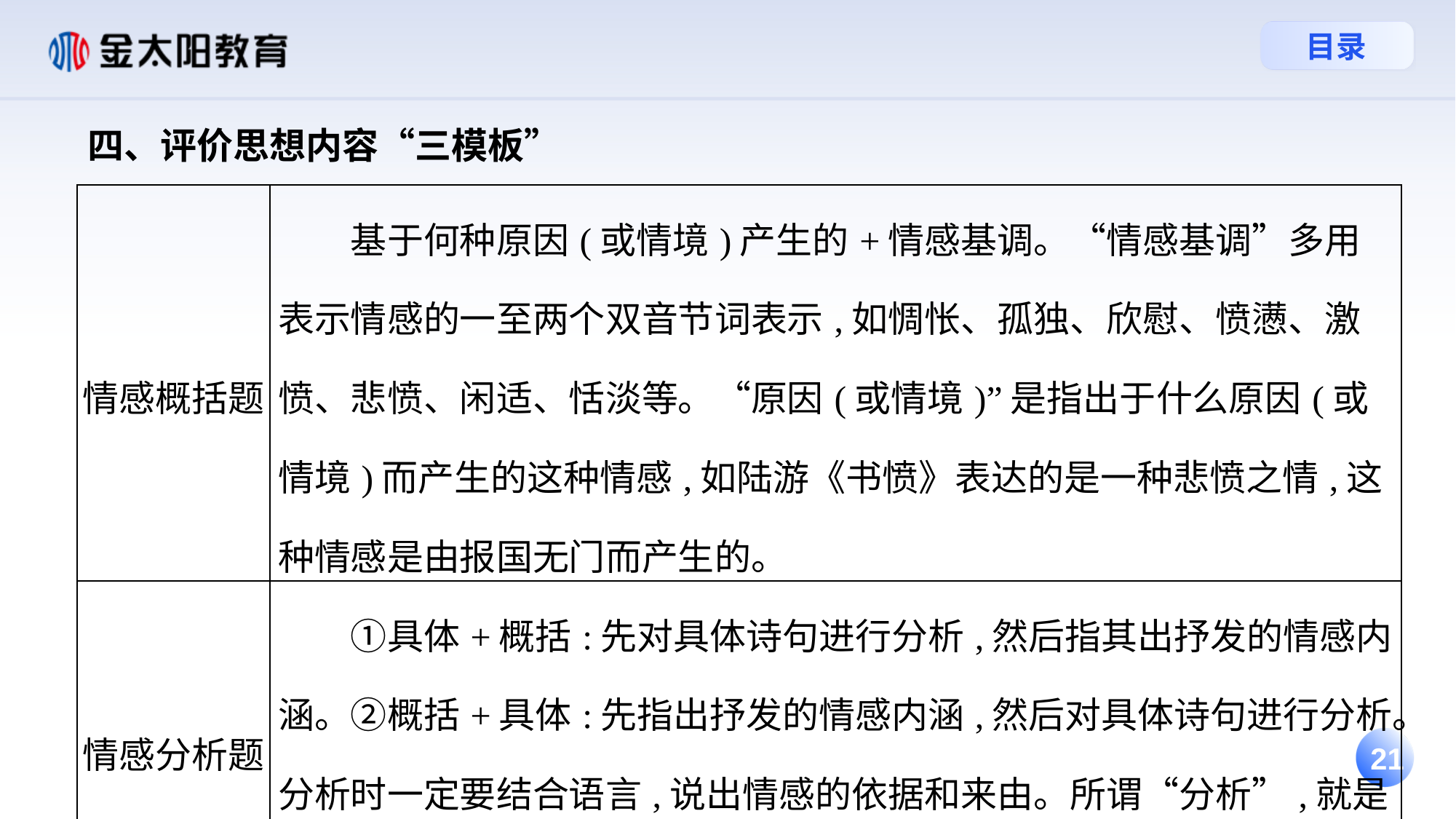

四、评价思想内容“三模板”
| 情感概括题 | 基于何种原因(或情境)产生的+情感基调。“情感基调”多用表示情感的一至两个双音节词表示,如惆怅、孤独、欣慰、愤懑、激愤、悲愤、闲适、恬淡等。“原因(或情境)”是指出于什么原因(或情境)而产生的这种情感,如陆游《书愤》表达的是一种悲愤之情,这种情感是由报国无门而产生的。 |
| --- | --- |
| 情感分析题 | ①具体+概括:先对具体诗句进行分析,然后指其出抒发的情感内涵。②概括+具体:先指出抒发的情感内涵,然后对具体诗句进行分析。分析时一定要结合语言,说出情感的依据和来由。所谓“分析”,就是要结合 |